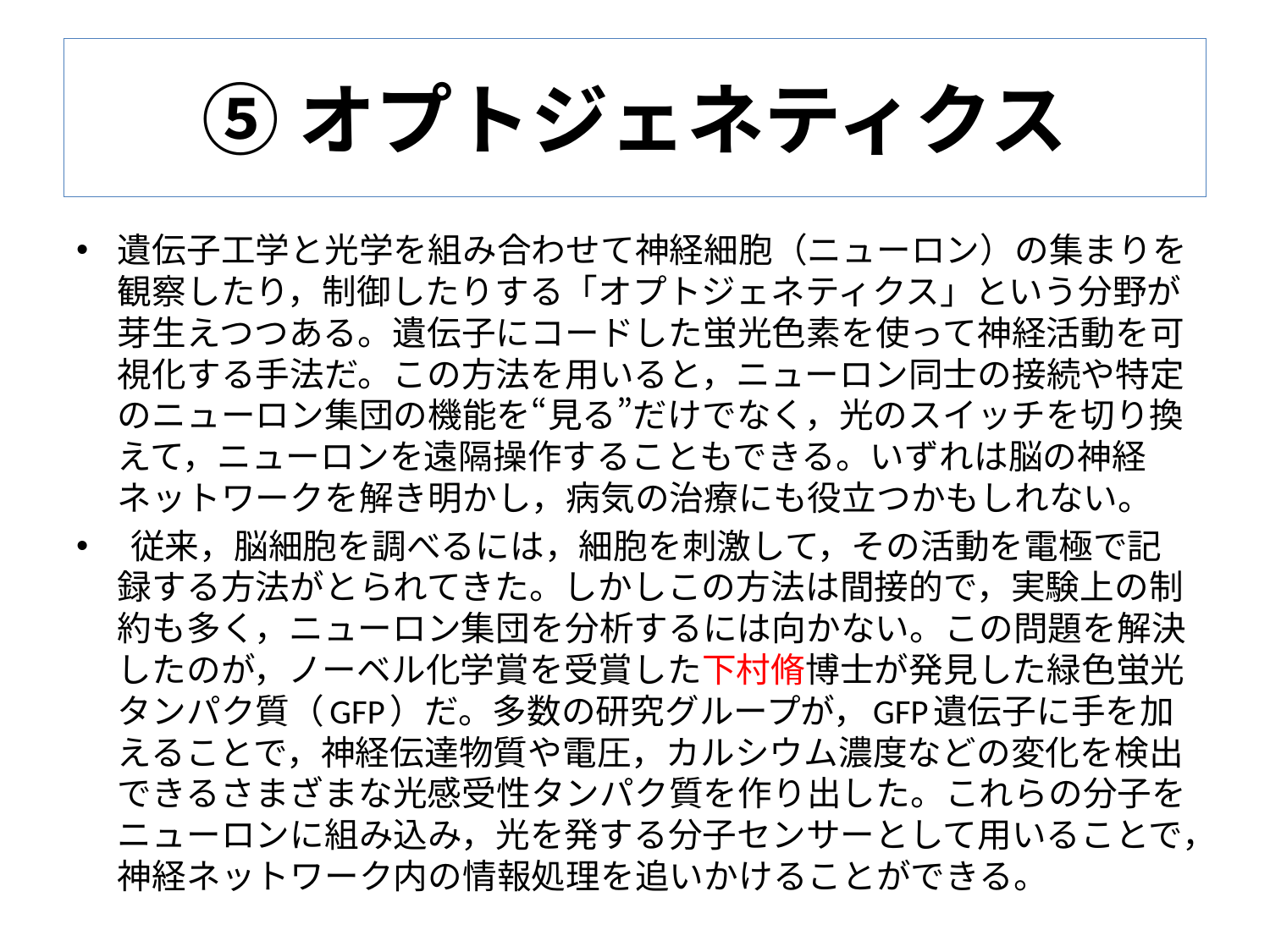

# ⑤オプトジェネティクス
遺伝子工学と光学を組み合わせて神経細胞（ニューロン）の集まりを観察したり，制御したりする「オプトジェネティクス」という分野が芽生えつつある。遺伝子にコードした蛍光色素を使って神経活動を可視化する手法だ。この方法を用いると，ニューロン同士の接続や特定のニューロン集団の機能を“見る”だけでなく，光のスイッチを切り換えて，ニューロンを遠隔操作することもできる。いずれは脳の神経ネットワークを解き明かし，病気の治療にも役立つかもしれない。
 従来，脳細胞を調べるには，細胞を刺激して，その活動を電極で記録する方法がとられてきた。しかしこの方法は間接的で，実験上の制約も多く，ニューロン集団を分析するには向かない。この問題を解決したのが，ノーベル化学賞を受賞した下村脩博士が発見した緑色蛍光タンパク質（GFP）だ。多数の研究グループが，GFP遺伝子に手を加えることで，神経伝達物質や電圧，カルシウム濃度などの変化を検出できるさまざまな光感受性タンパク質を作り出した。これらの分子をニューロンに組み込み，光を発する分子センサーとして用いることで，神経ネットワーク内の情報処理を追いかけることができる。